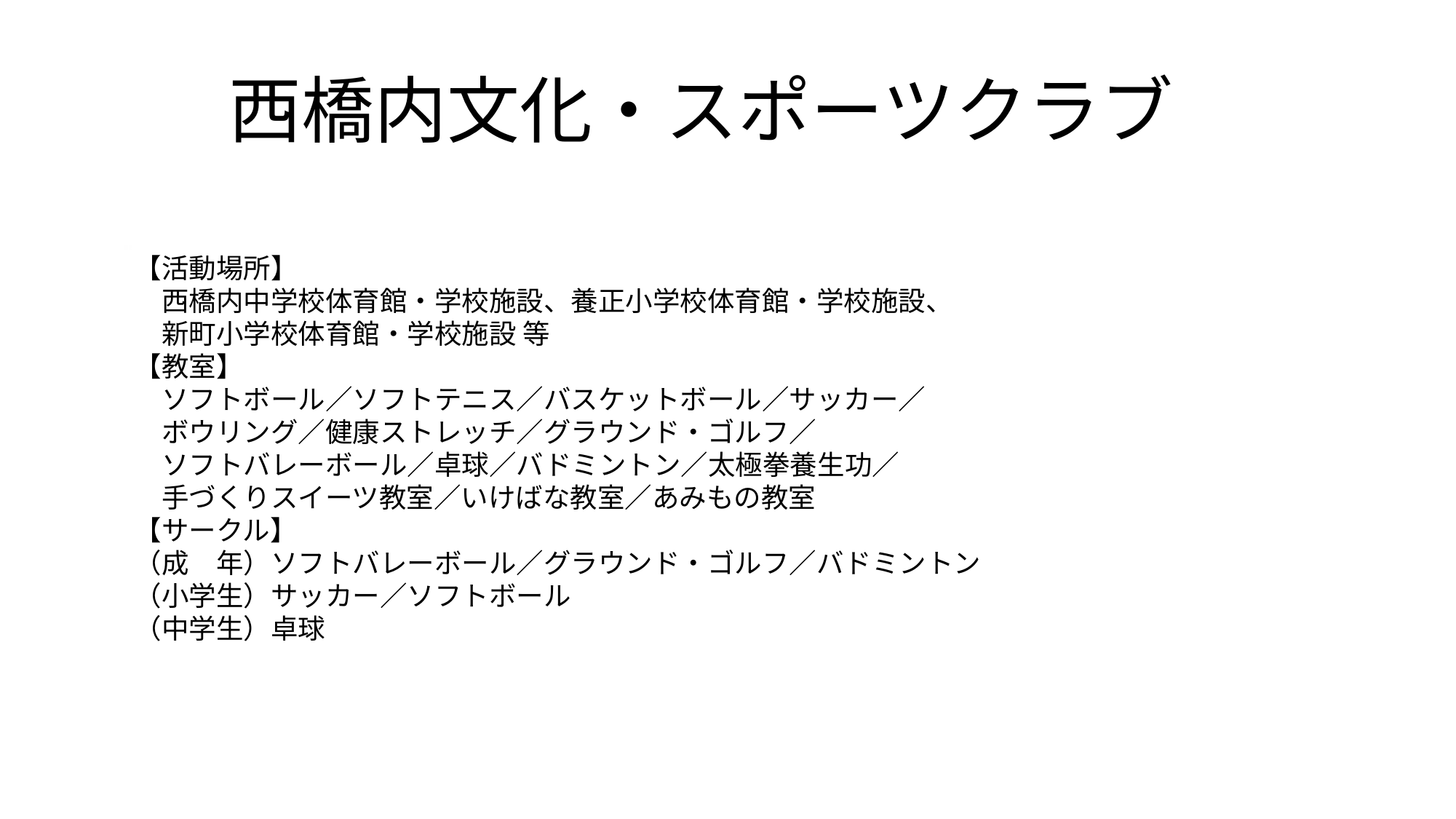

西橋内文化・スポーツクラブ
【活動場所】
　西橋内中学校体育館・学校施設、養正小学校体育館・学校施設、
　新町小学校体育館・学校施設 等
【教室】
　ソフトボール／ソフトテニス／バスケットボール／サッカー／
　ボウリング／健康ストレッチ／グラウンド・ゴルフ／
　ソフトバレーボール／卓球／バドミントン／太極拳養生功／
　手づくりスイーツ教室／いけばな教室／あみもの教室
【サークル】
（成　年）ソフトバレーボール／グラウンド・ゴルフ／バドミントン
（小学生）サッカー／ソフトボール
（中学生）卓球